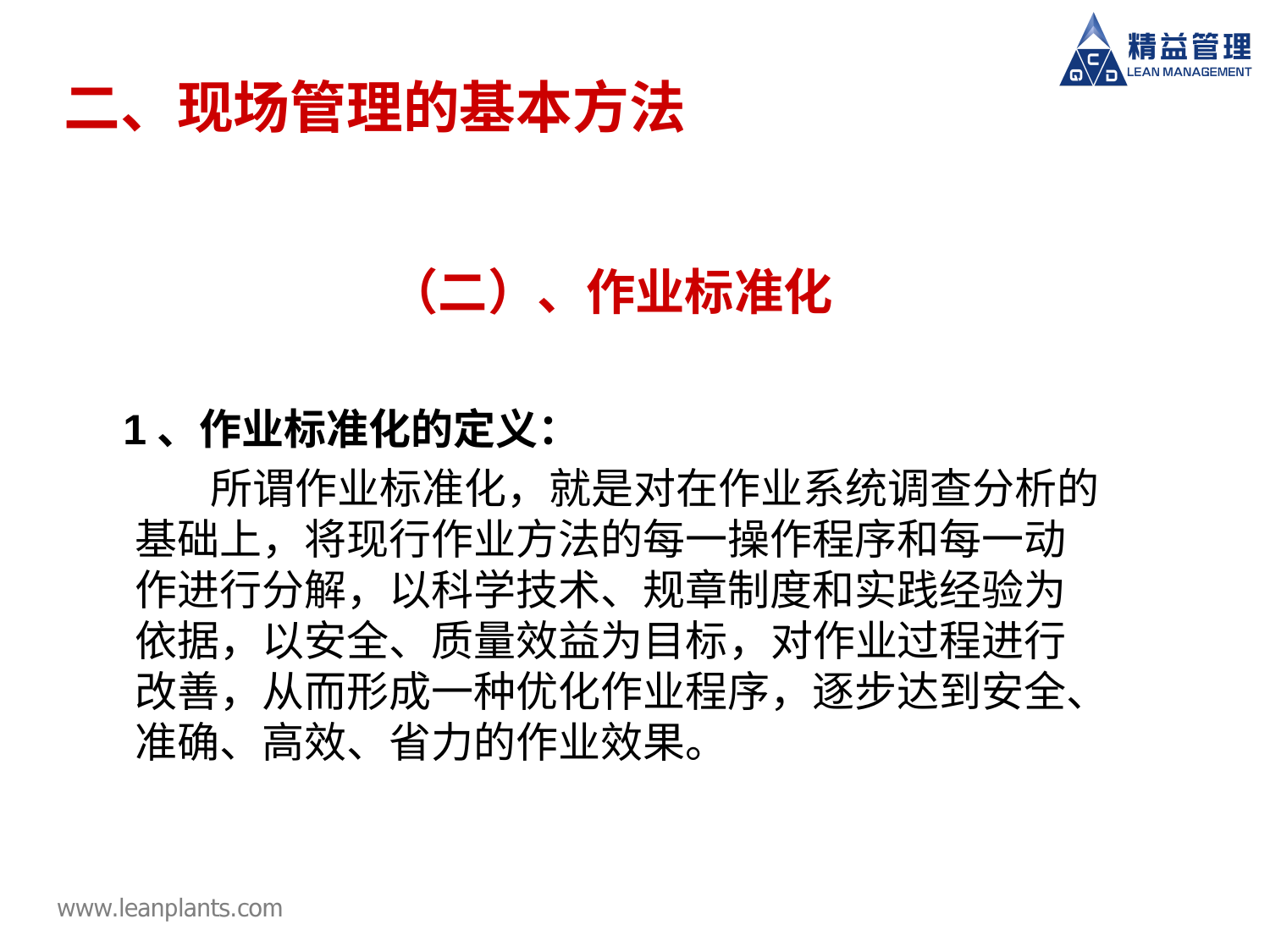

# 二、现场管理的基本方法
（二）、作业标准化
   1、作业标准化的定义：
　　    所谓作业标准化，就是对在作业系统调查分析的基础上，将现行作业方法的每一操作程序和每一动作进行分解，以科学技术、规章制度和实践经验为依据，以安全、质量效益为目标，对作业过程进行改善，从而形成一种优化作业程序，逐步达到安全、准确、高效、省力的作业效果。